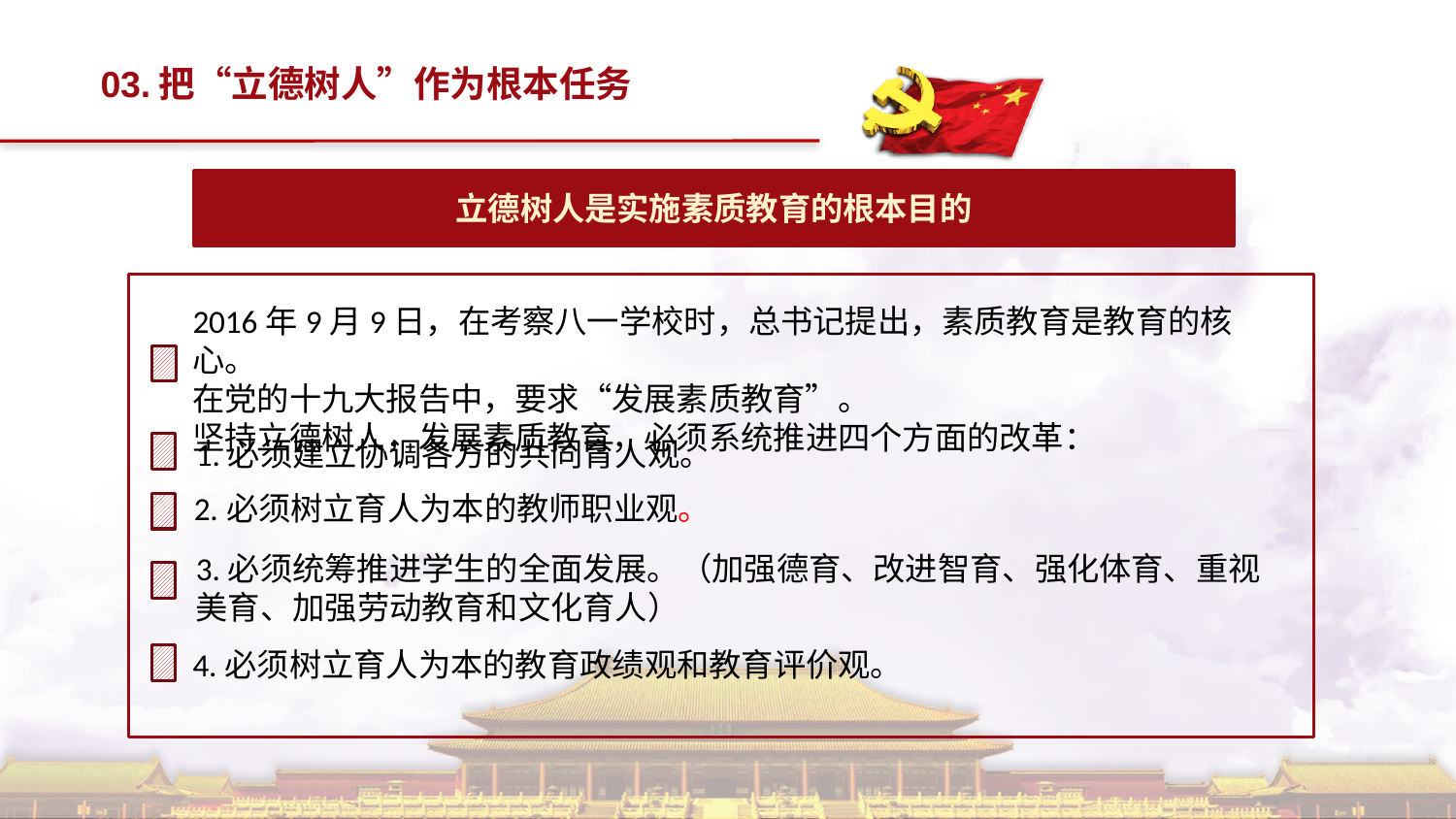

03.把“立德树人”作为根本任务
立德树人是实施素质教育的根本目的

2016年9月9日，在考察八一学校时，总书记提出，素质教育是教育的核心。
在党的十九大报告中，要求“发展素质教育”。
坚持立德树人，发展素质教育，必须系统推进四个方面的改革：

4.必须树立育人为本的教育政绩观和教育评价观。

1.必须建立协调各方的共同育人观。
2.必须树立育人为本的教师职业观。

3.必须统筹推进学生的全面发展。（加强德育、改进智育、强化体育、重视美育、加强劳动教育和文化育人）